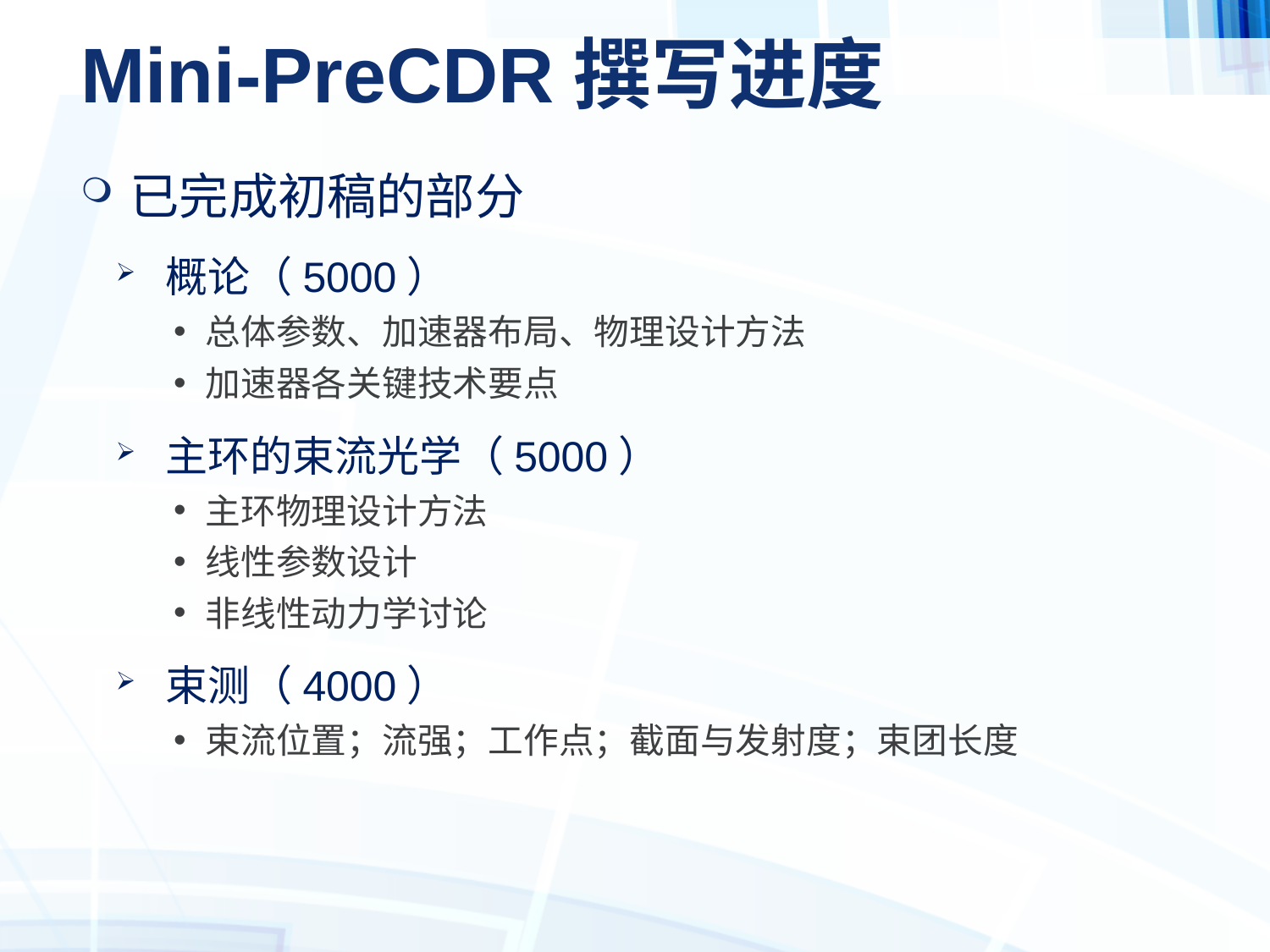

# Mini-PreCDR撰写进度
已完成初稿的部分
概论（5000）
总体参数、加速器布局、物理设计方法
加速器各关键技术要点
主环的束流光学（5000）
主环物理设计方法
线性参数设计
非线性动力学讨论
束测（4000）
束流位置；流强；工作点；截面与发射度；束团长度